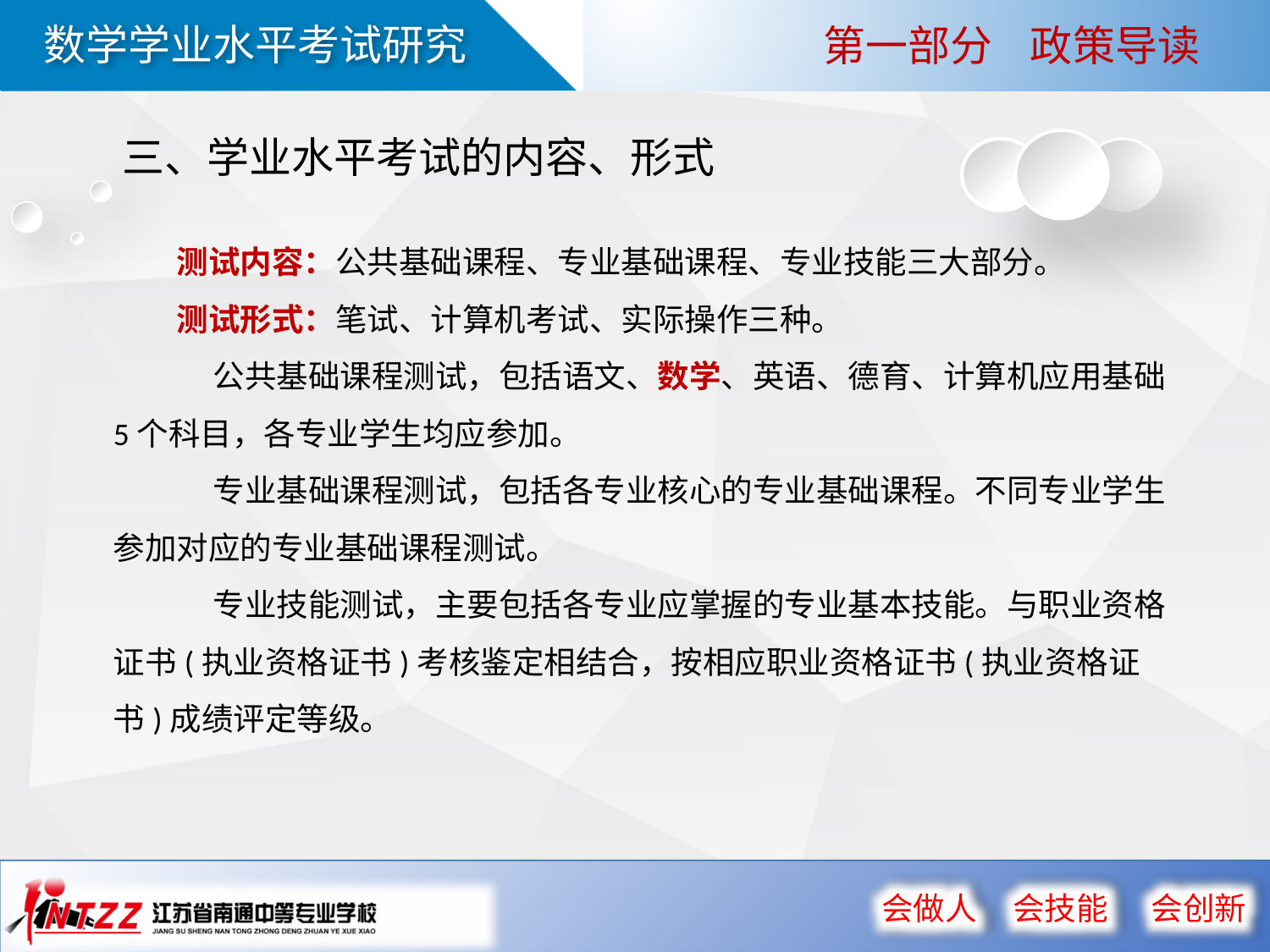

第一部分    政策导读
三、学业水平考试的内容、形式

测试内容：公共基础课程、专业基础课程、专业技能三大部分。
测试形式：笔试、计算机考试、实际操作三种。
    公共基础课程测试，包括语文、数学、英语、德育、计算机应用基础5个科目，各专业学生均应参加。
    专业基础课程测试，包括各专业核心的专业基础课程。不同专业学生参加对应的专业基础课程测试。
    专业技能测试，主要包括各专业应掌握的专业基本技能。与职业资格证书(执业资格证书)考核鉴定相结合，按相应职业资格证书(执业资格证书)成绩评定等级。